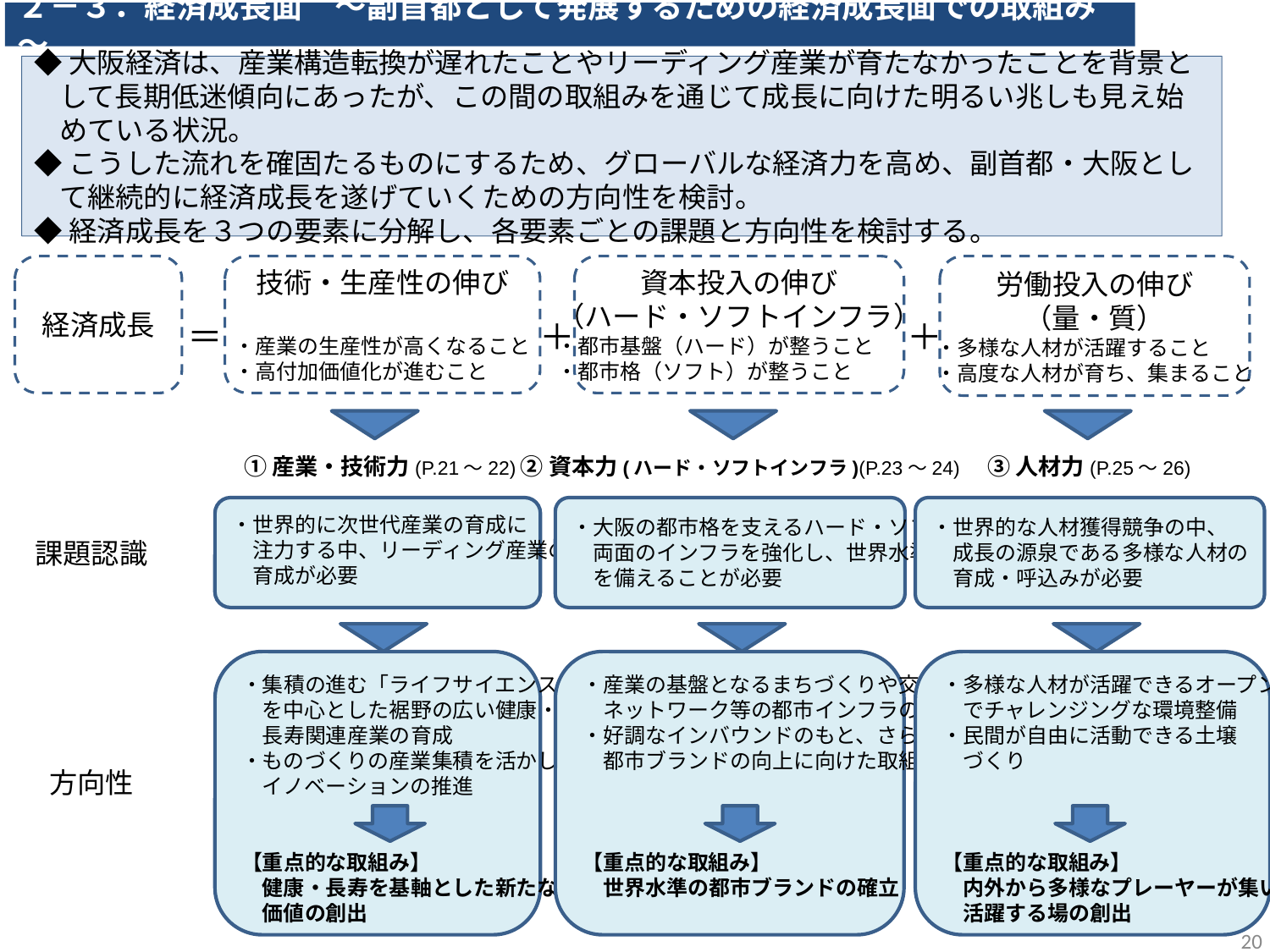

２－３．経済成長面　～副首都として発展するための経済成長面での取組み～
◆大阪経済は、産業構造転換が遅れたことやリーディング産業が育たなかったことを背景として長期低迷傾向にあったが、この間の取組みを通じて成長に向けた明るい兆しも見え始めている状況。
◆こうした流れを確固たるものにするため、グローバルな経済力を高め、副首都・大阪として継続的に経済成長を遂げていくための方向性を検討。
◆経済成長を３つの要素に分解し、各要素ごとの課題と方向性を検討する。
経済成長
技術・生産性の伸び
・産業の生産性が高くなること
・高付加価値化が進むこと
資本投入の伸び
（ハード・ソフトインフラ）
・都市基盤（ハード）が整うこと
・都市格（ソフト）が整うこと
労働投入の伸び
（量・質）
・多様な人材が活躍すること
・高度な人材が育ち、集まること
＝
＋
＋

①産業・技術力(P.21～22)
②資本力(ハード・ソフトインフラ)(P.23～24)
③人材力(P.25～26)
・大阪の都市格を支えるハード・ソフト
　両面のインフラを強化し、世界水準
　を備えることが必要
・世界的な人材獲得競争の中、
　成長の源泉である多様な人材の
　育成・呼込みが必要
・世界的に次世代産業の育成に
　注力する中、リーディング産業の
　育成が必要
課題認識

・集積の進む「ライフサイエンス」
　を中心とした裾野の広い健康・
　長寿関連産業の育成
・ものづくりの産業集積を活かした
　イノベーションの推進

【重点的な取組み】
　健康・長寿を基軸とした新たな
　価値の創出
・産業の基盤となるまちづくりや交通
　ネットワーク等の都市インフラの強化
・好調なインバウンドのもと、さらなる
　都市ブランドの向上に向けた取組み

【重点的な取組み】
　世界水準の都市ブランドの確立
・多様な人材が活躍できるオープン
　でチャレンジングな環境整備
・民間が自由に活動できる土壌
　づくり

【重点的な取組み】
　内外から多様なプレーヤーが集い、
　活躍する場の創出
方向性
20

20